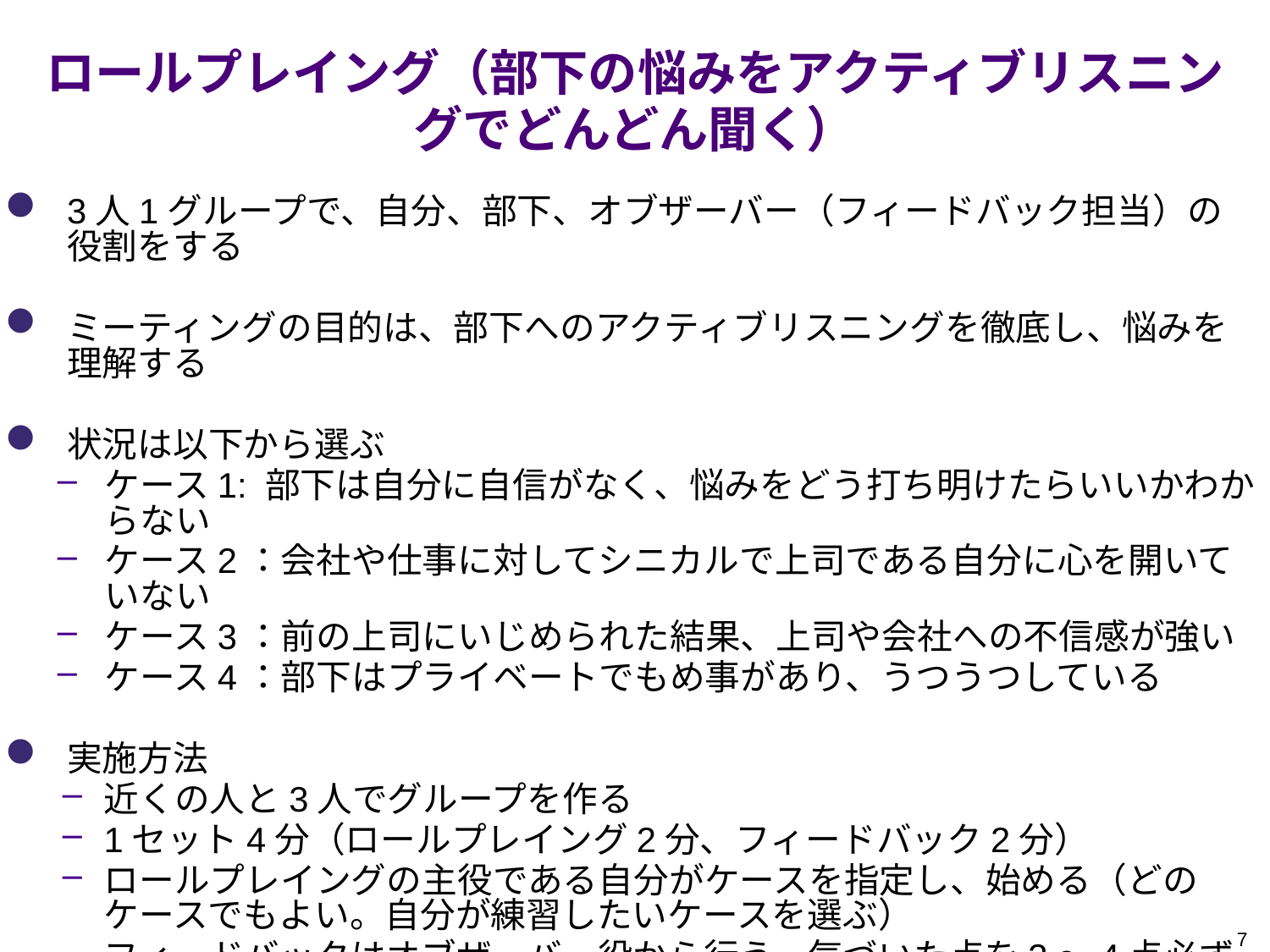

# ロールプレイング（部下の悩みをアクティブリスニングでどんどん聞く）
3人1グループで、自分、部下、オブザーバー（フィードバック担当）の役割をする

ミーティングの目的は、部下へのアクティブリスニングを徹底し、悩みを理解する

状況は以下から選ぶ
ケース1: 部下は自分に自信がなく、悩みをどう打ち明けたらいいかわからない
ケース2：会社や仕事に対してシニカルで上司である自分に心を開いていない
ケース3：前の上司にいじめられた結果、上司や会社への不信感が強い
ケース4：部下はプライベートでもめ事があり、うつうつしている

実施方法
近くの人と3人でグループを作る
1セット4分（ロールプレイング2分、フィードバック2分）
ロールプレイングの主役である自分がケースを指定し、始める（どのケースでもよい。自分が練習したいケースを選ぶ）
フィードバックはオブザーバー役から行う。気づいた点を3～4点必ずメモをしておき、端的に伝える。部下役の人からも伝える。最後に自分から感想を言う
3人が時計回りで順番に3役を演じる（4分ｘ3＝12分）
7